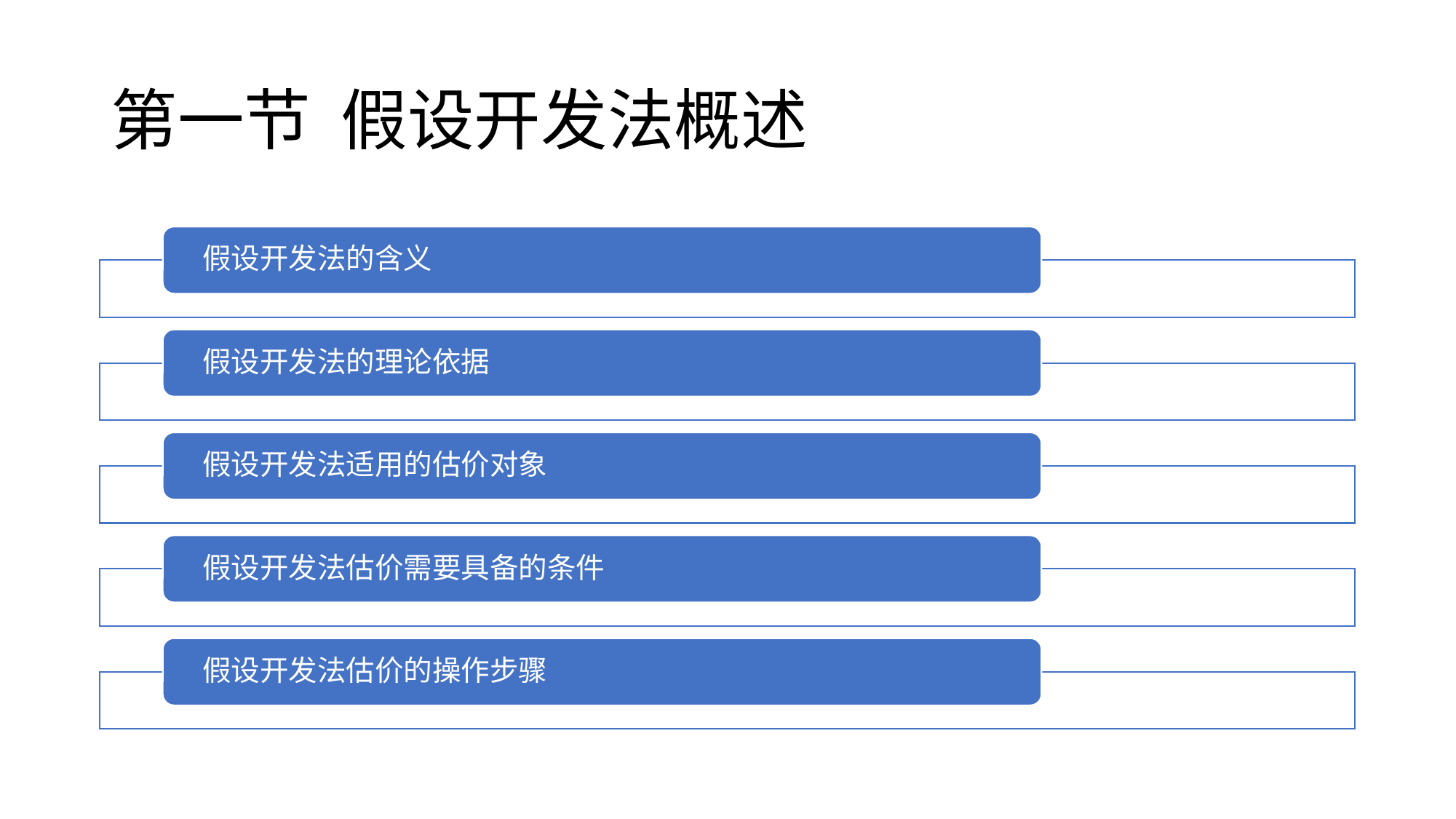

# 第一节  假设开发法概述
假设开发法的含义
假设开发法的理论依据
假设开发法适用的估价对象
假设开发法估价需要具备的条件
假设开发法估价的操作步骤